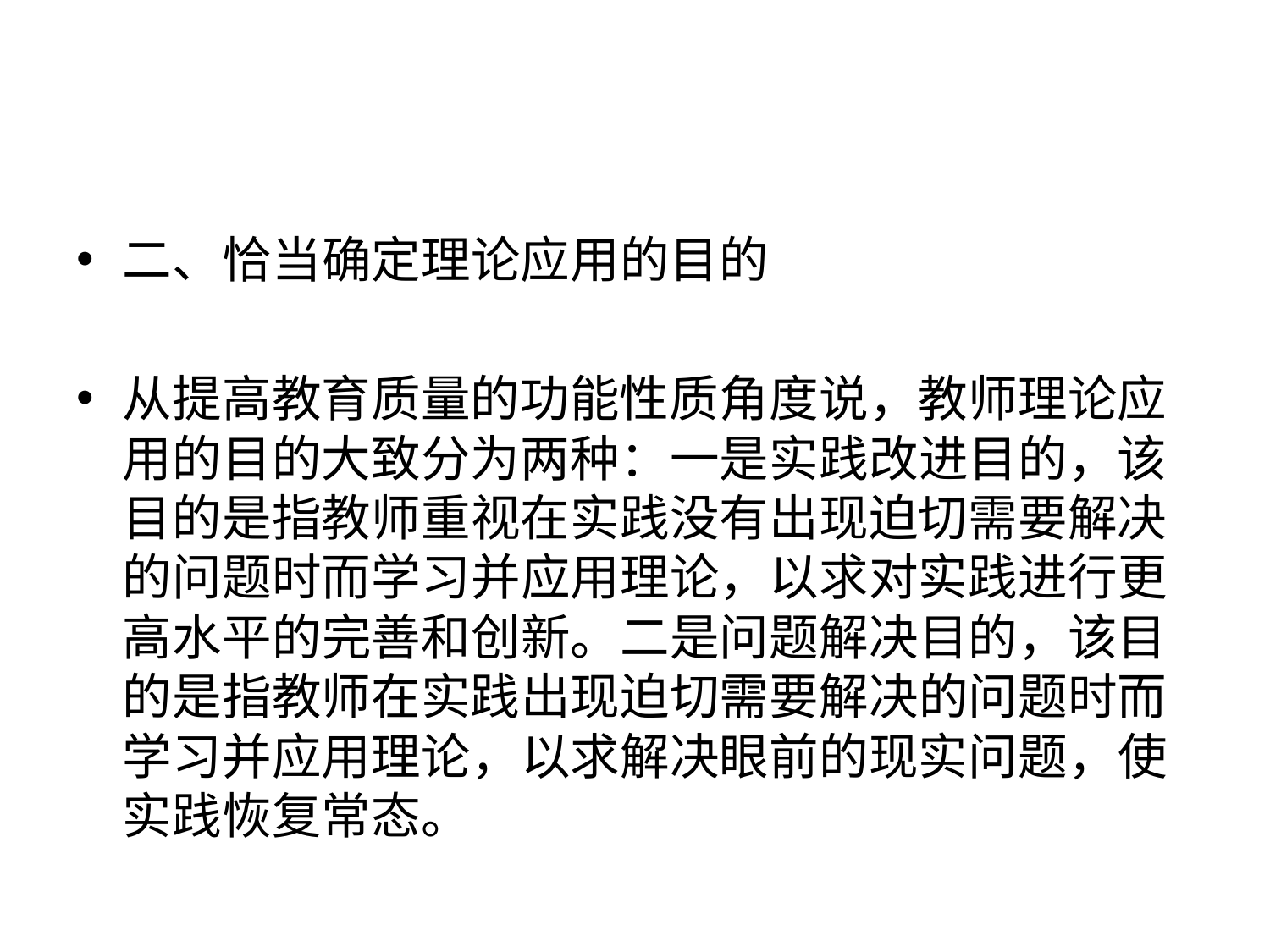

#
二、恰当确定理论应用的目的

从提高教育质量的功能性质角度说，教师理论应用的目的大致分为两种：一是实践改进目的，该目的是指教师重视在实践没有出现迫切需要解决的问题时而学习并应用理论，以求对实践进行更高水平的完善和创新。二是问题解决目的，该目的是指教师在实践出现迫切需要解决的问题时而学习并应用理论，以求解决眼前的现实问题，使实践恢复常态。